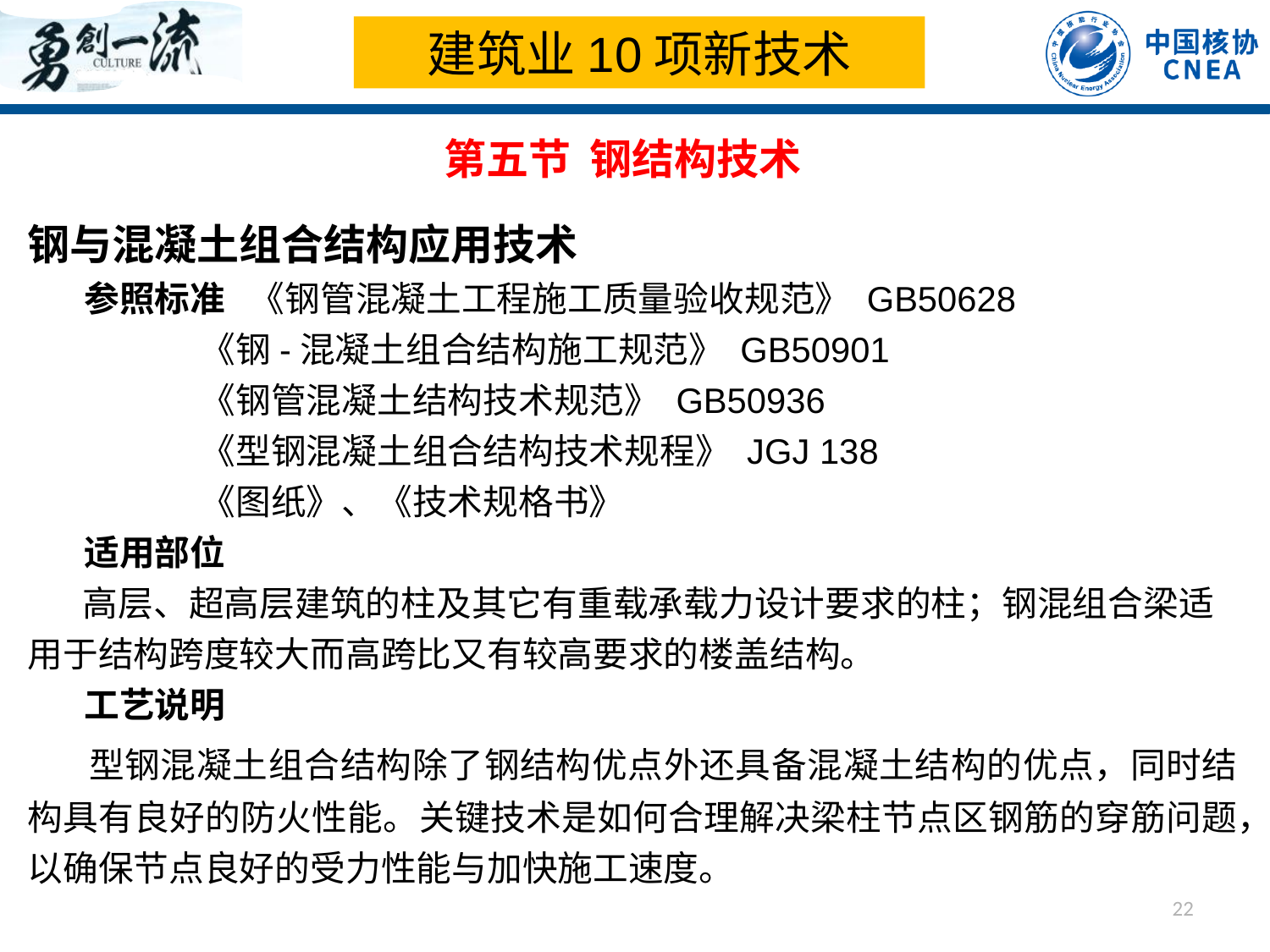

建筑业10项新技术
第五节  钢结构技术
钢与混凝土组合结构应用技术
      参照标准   《钢管混凝土工程施工质量验收规范》 GB50628
                     《钢-混凝土组合结构施工规范》 GB50901
                     《钢管混凝土结构技术规范》 GB50936
                     《型钢混凝土组合结构技术规程》 JGJ 138
                     《图纸》、《技术规格书》
      适用部位
      高层、超高层建筑的柱及其它有重载承载力设计要求的柱；钢混组合梁适用于结构跨度较大而高跨比又有较高要求的楼盖结构。
      工艺说明
     型钢混凝土组合结构除了钢结构优点外还具备混凝土结构的优点，同时结构具有良好的防火性能。关键技术是如何合理解决梁柱节点区钢筋的穿筋问题，以确保节点良好的受力性能与加快施工速度。
22